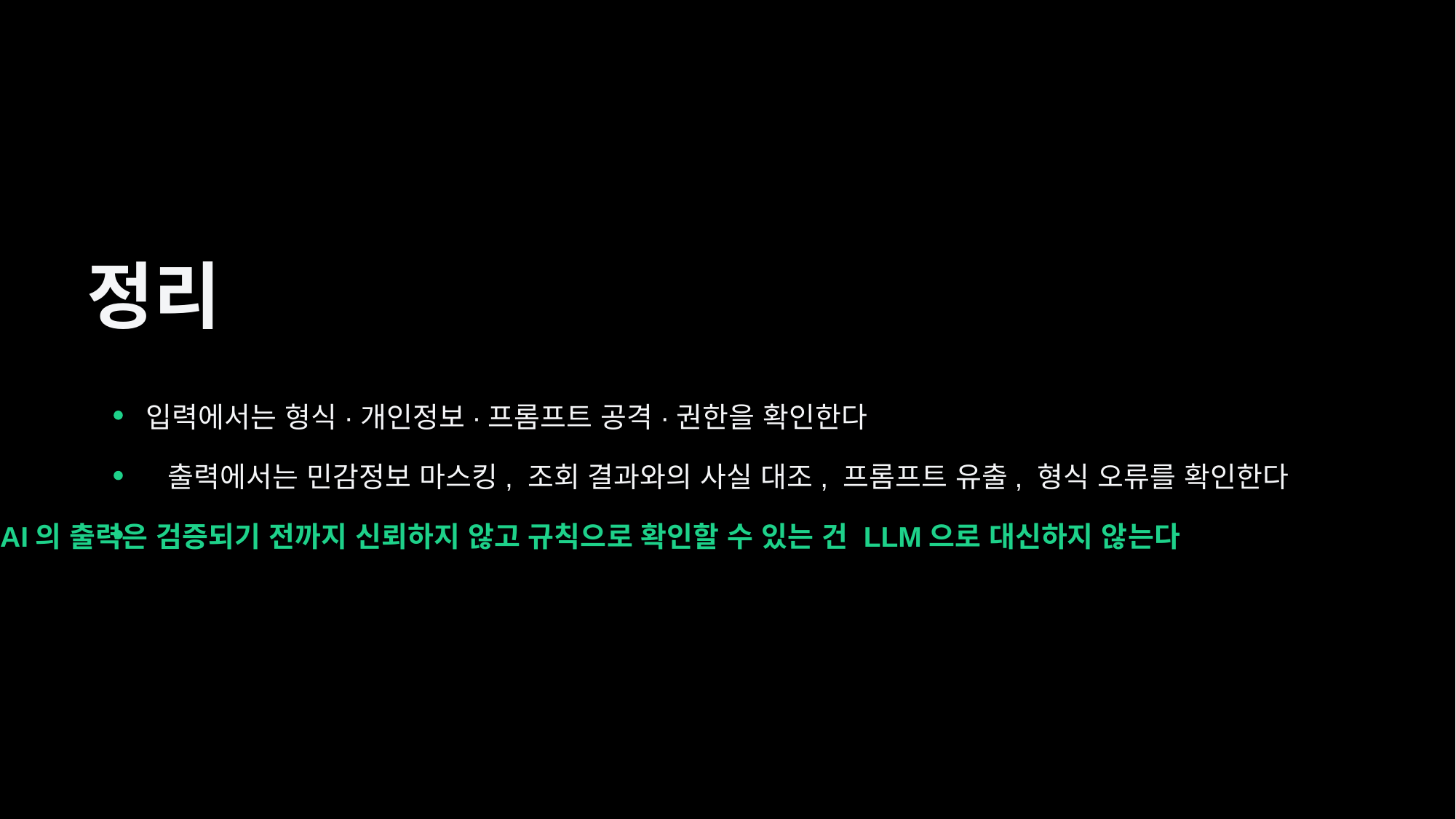

정리
입력에서는 형식·개인정보·프롬프트 공격·권한을 확인한다

출력에서는 민감정보 마스킹, 조회 결과와의 사실 대조, 프롬프트 유출, 형식 오류를 확인한다

AI의 출력은 검증되기 전까지 신뢰하지 않고 규칙으로 확인할 수 있는 건 LLM으로 대신하지 않는다